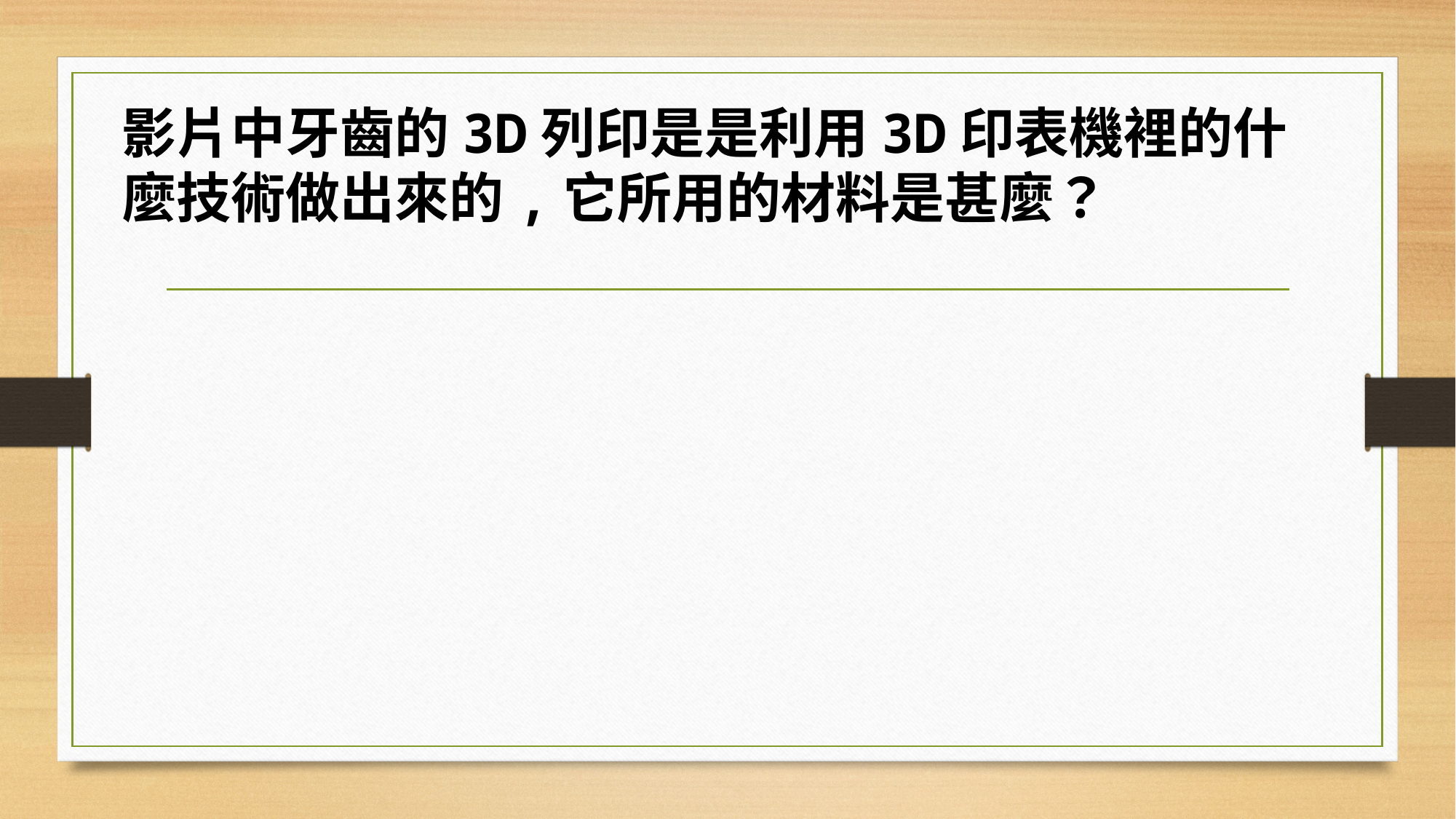

# 影片中牙齒的3D列印是是利用3D印表機裡的什麼技術做出來的,它所用的材料是甚麼？